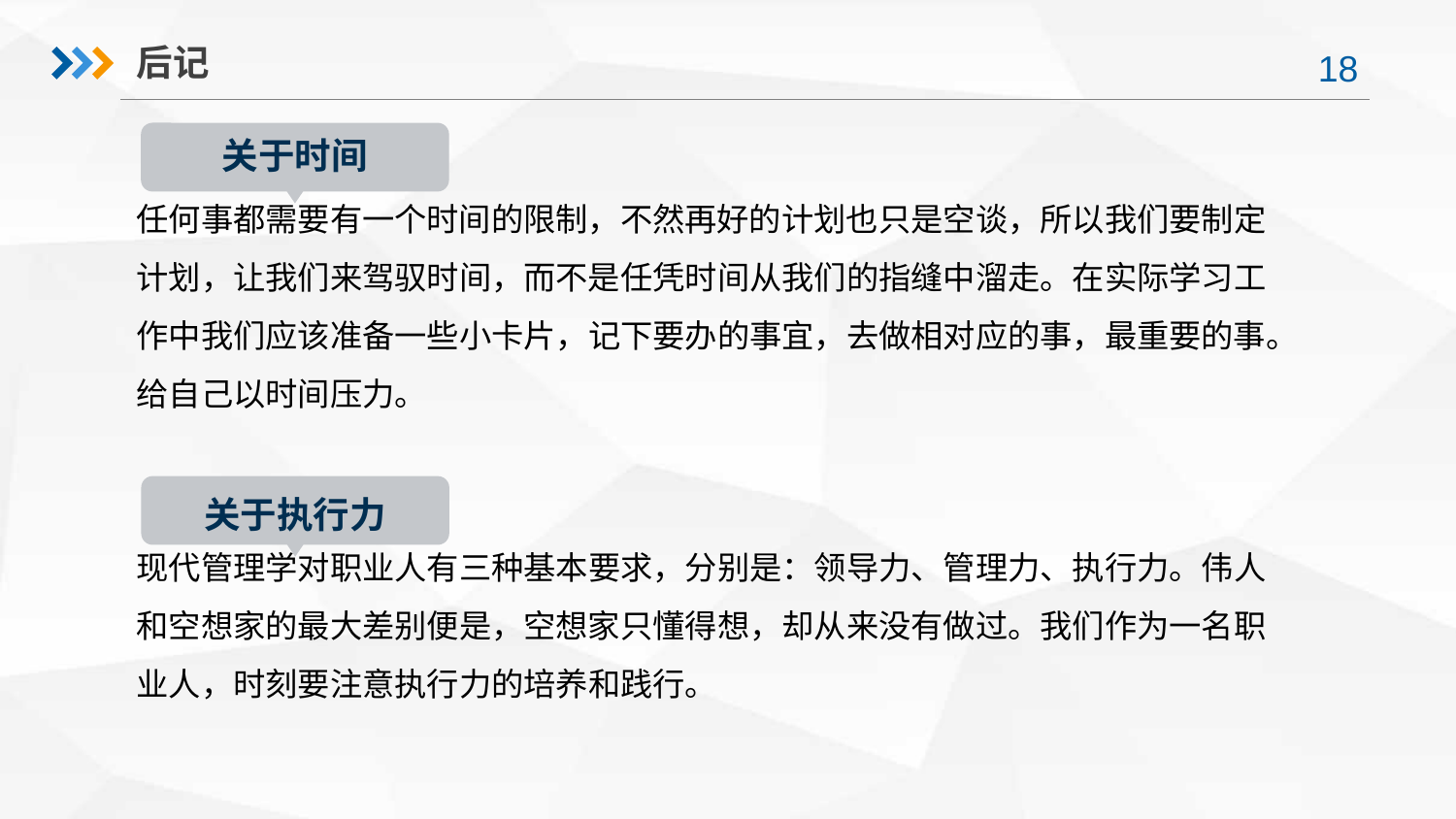

后记

关于时间

任何事都需要有一个时间的限制，不然再好的计划也只是空谈，所以我们要制定计划，让我们来驾驭时间，而不是任凭时间从我们的指缝中溜走。在实际学习工作中我们应该准备一些小卡片，记下要办的事宜，去做相对应的事，最重要的事。给自己以时间压力。

现代管理学对职业人有三种基本要求，分别是：领导力、管理力、执行力。伟人和空想家的最大差别便是，空想家只懂得想，却从来没有做过。我们作为一名职业人，时刻要注意执行力的培养和践行。

关于执行力